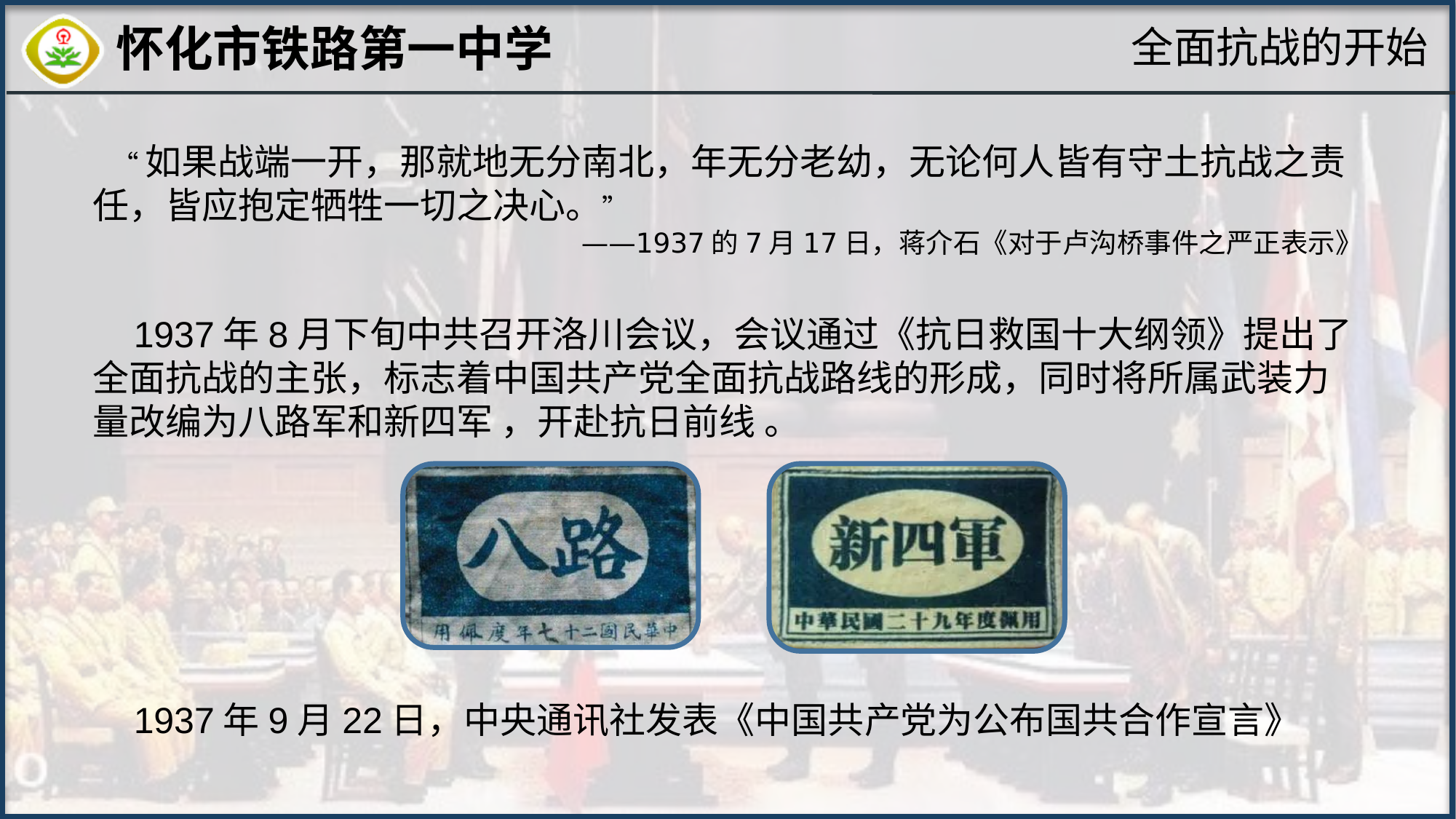

全面抗战的开始
   “如果战端一开，那就地无分南北，年无分老幼，无论何人皆有守土抗战之责任，皆应抱定牺牲一切之决心。”
——1937的7月17日，蒋介石《对于卢沟桥事件之严正表示》
    1937年8月下旬中共召开洛川会议，会议通过《抗日救国十大纲领》提出了全面抗战的主张，标志着中国共产党全面抗战路线的形成，同时将所属武装力量改编为八路军和新四军 ，开赴抗日前线 。

    1937年9月22日，中央通讯社发表《中国共产党为公布国共合作宣言》